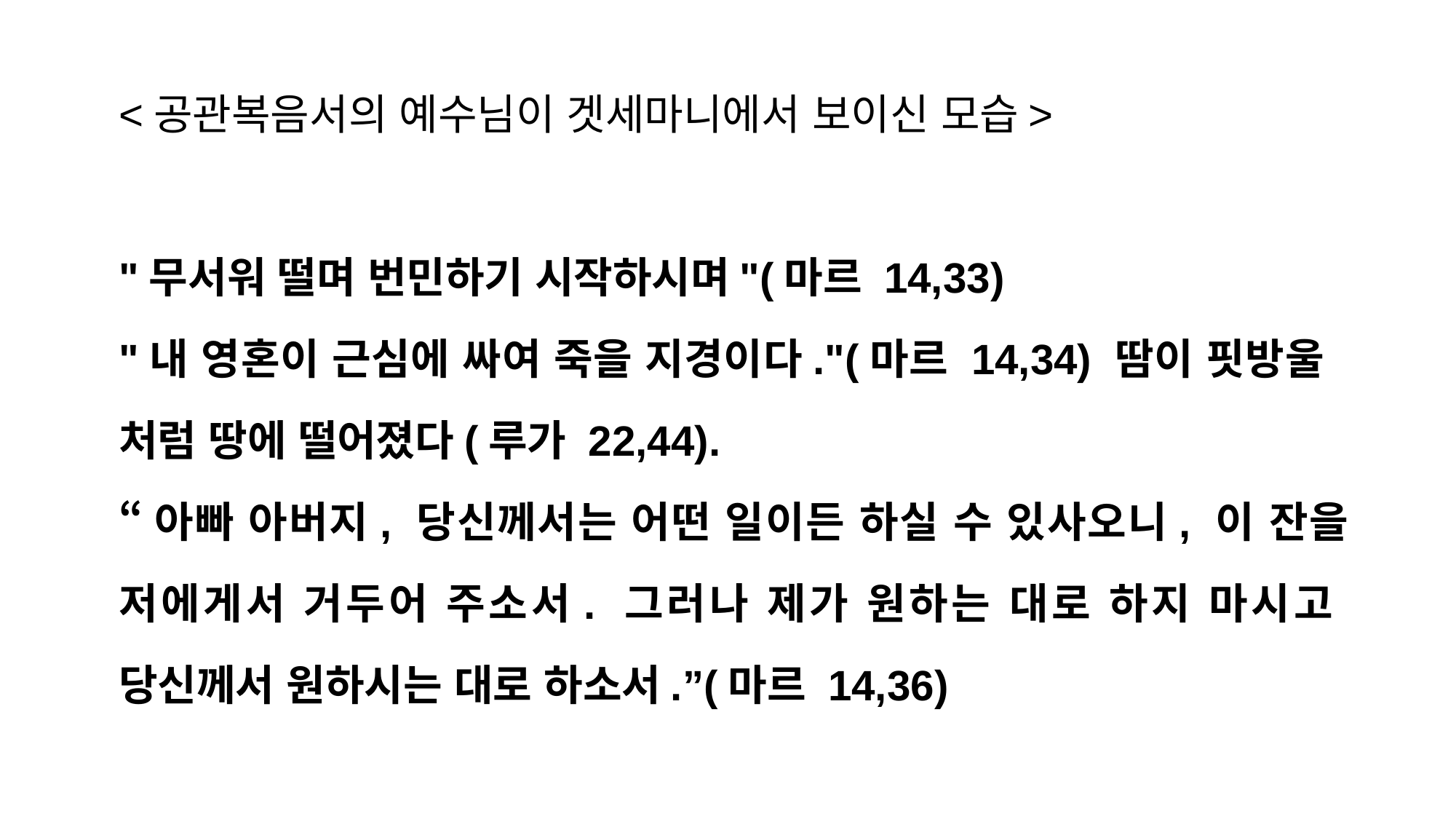

<공관복음서의 예수님이 겟세마니에서 보이신 모습>

"무서워 떨며 번민하기 시작하시며"(마르 14,33)
"내 영혼이 근심에 싸여 죽을 지경이다."(마르 14,34) 땀이 핏방울   처럼 땅에 떨어졌다(루가 22,44).
“아빠 아버지, 당신께서는 어떤 일이든 하실 수 있사오니, 이 잔을 저에게서 거두어 주소서. 그러나 제가 원하는 대로 하지 마시고  당신께서 원하시는 대로 하소서.”(마르 14,36)